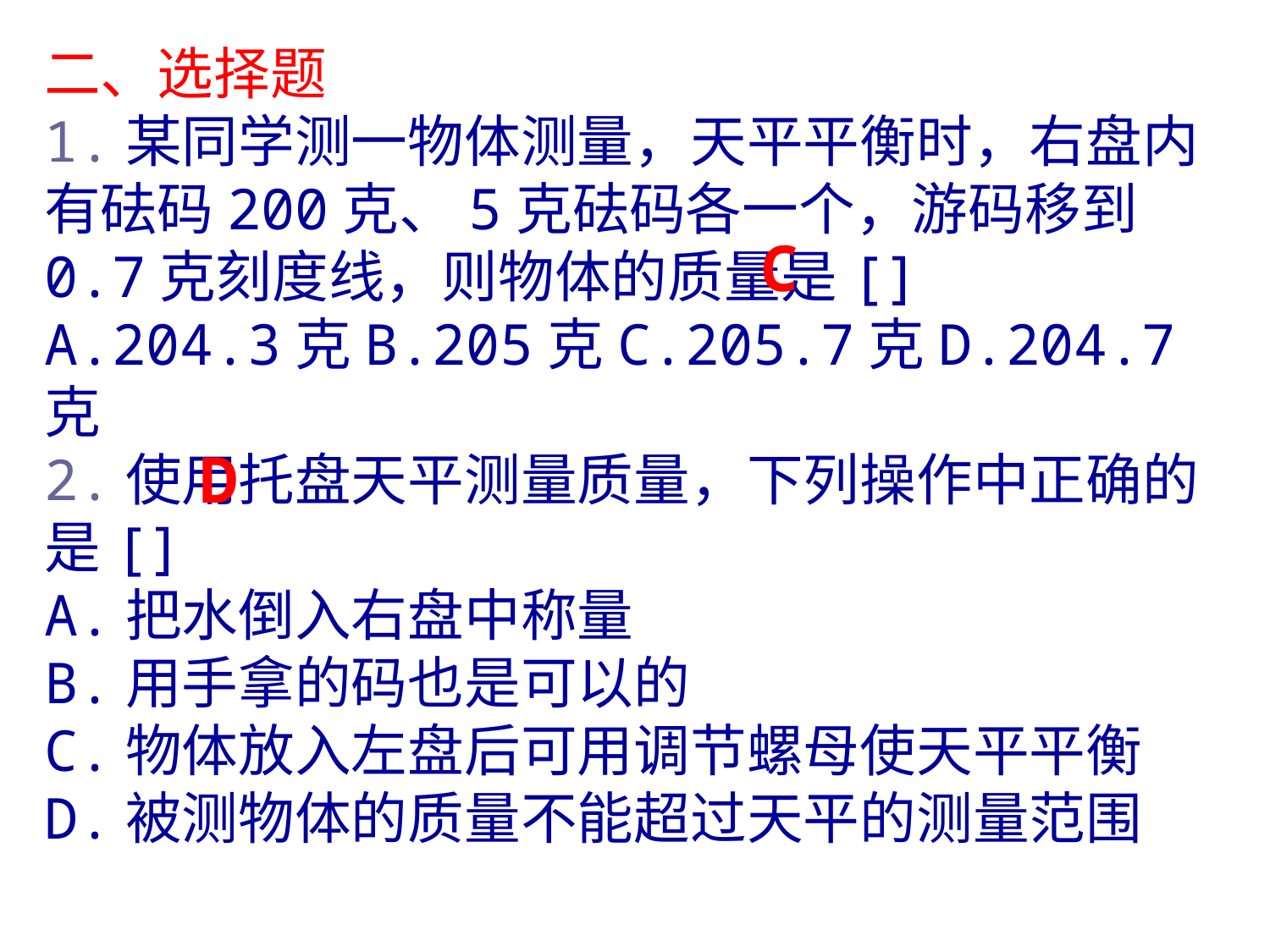

二、选择题
1.某同学测一物体测量，天平平衡时，右盘内有砝码200克、5克砝码各一个，游码移到0.7克刻度线，则物体的质量是[]
A.204.3克B.205克C.205.7克D.204.7克
2.使用托盘天平测量质量，下列操作中正确的是[]
A.把水倒入右盘中称量
B.用手拿的码也是可以的
C.物体放入左盘后可用调节螺母使天平平衡
D.被测物体的质量不能超过天平的测量范围
C
D